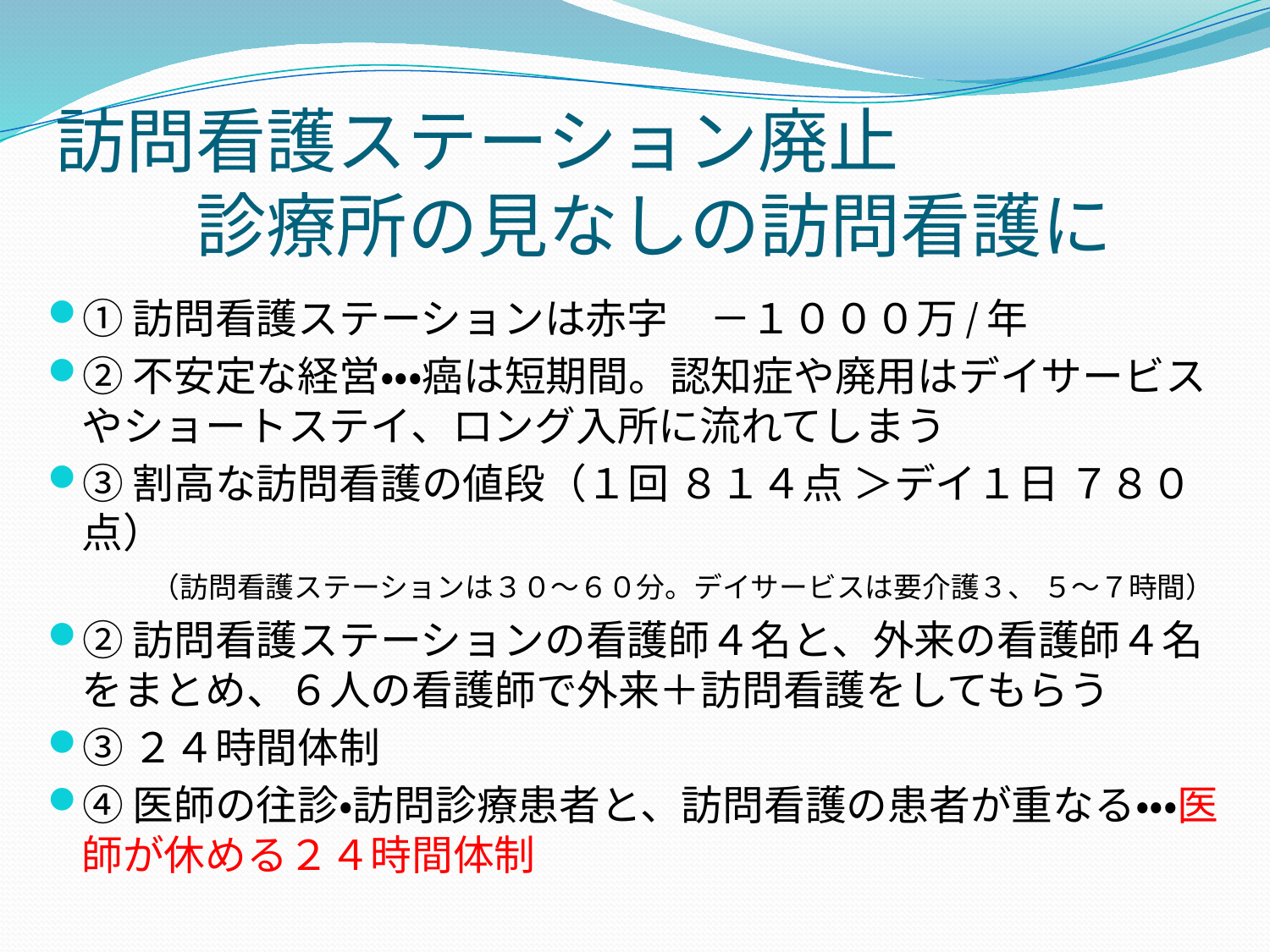

# 訪問看護ステーション廃止 　　診療所の見なしの訪問看護に
①訪問看護ステーションは赤字　－１０００万/年
②不安定な経営・・・癌は短期間。認知症や廃用はデイサービスやショートステイ、ロング入所に流れてしまう
③割高な訪問看護の値段（１回 ８１４点 ＞デイ１日 ７８０点）
　　（訪問看護ステーションは３０～６０分。デイサービスは要介護３、 ５～７時間）
②訪問看護ステーションの看護師４名と、外来の看護師４名をまとめ、６人の看護師で外来＋訪問看護をしてもらう
③２４時間体制
④医師の往診・訪問診療患者と、訪問看護の患者が重なる・・・医師が休める２４時間体制